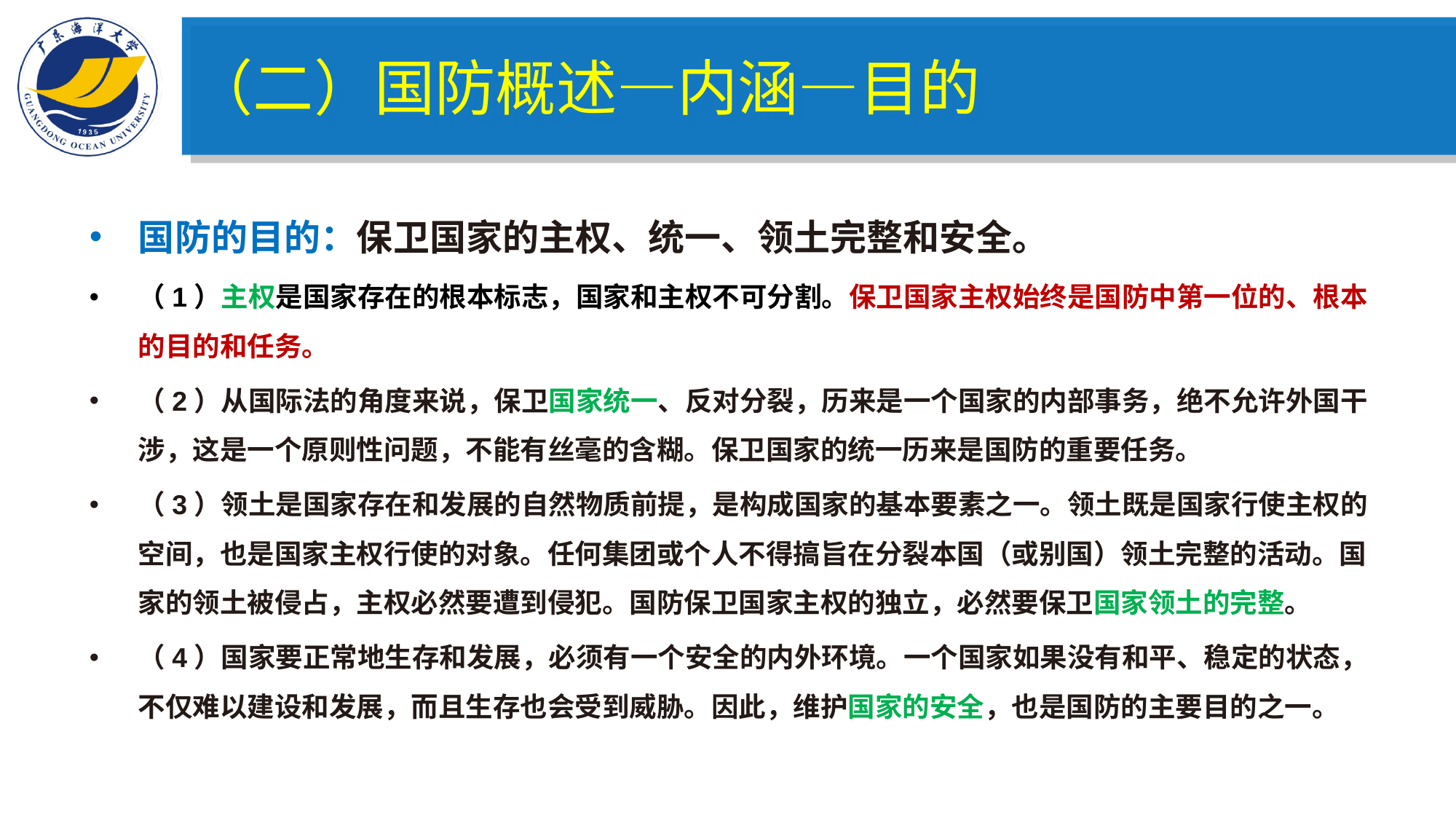

（二）国防概述—内涵—目的
#
国防的目的：保卫国家的主权、统一、领土完整和安全。
（1）主权是国家存在的根本标志，国家和主权不可分割。保卫国家主权始终是国防中第一位的、根本的目的和任务。
（2）从国际法的角度来说，保卫国家统一、反对分裂，历来是一个国家的内部事务，绝不允许外国干涉，这是一个原则性问题，不能有丝毫的含糊。保卫国家的统一历来是国防的重要任务。
（3）领土是国家存在和发展的自然物质前提，是构成国家的基本要素之一。领土既是国家行使主权的空间，也是国家主权行使的对象。任何集团或个人不得搞旨在分裂本国（或别国）领土完整的活动。国家的领土被侵占，主权必然要遭到侵犯。国防保卫国家主权的独立，必然要保卫国家领土的完整。
（4）国家要正常地生存和发展，必须有一个安全的内外环境。一个国家如果没有和平、稳定的状态，不仅难以建设和发展，而且生存也会受到威胁。因此，维护国家的安全，也是国防的主要目的之一。